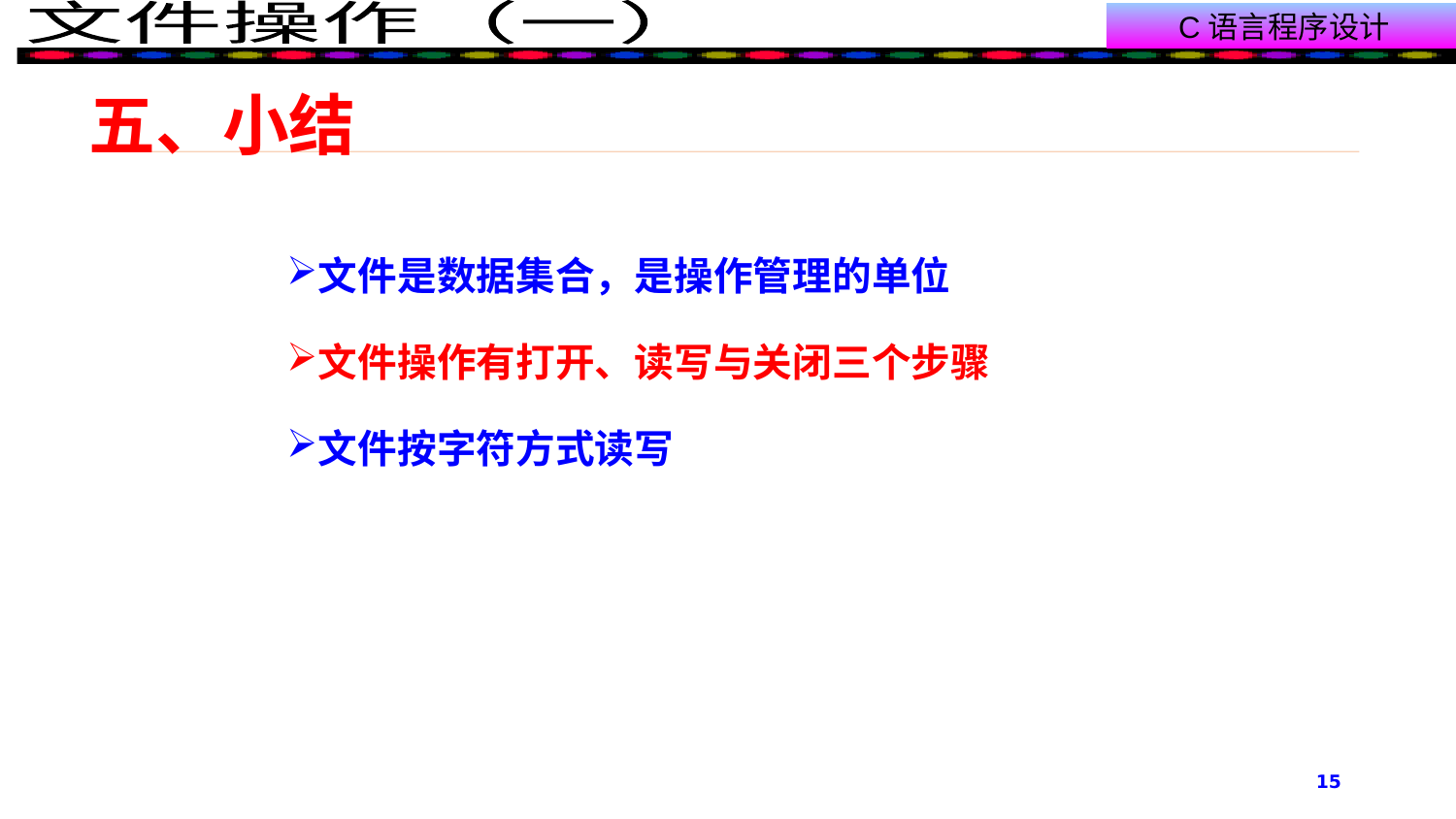

# 五、小结
文件是数据集合，是操作管理的单位
文件操作有打开、读写与关闭三个步骤
文件按字符方式读写
15